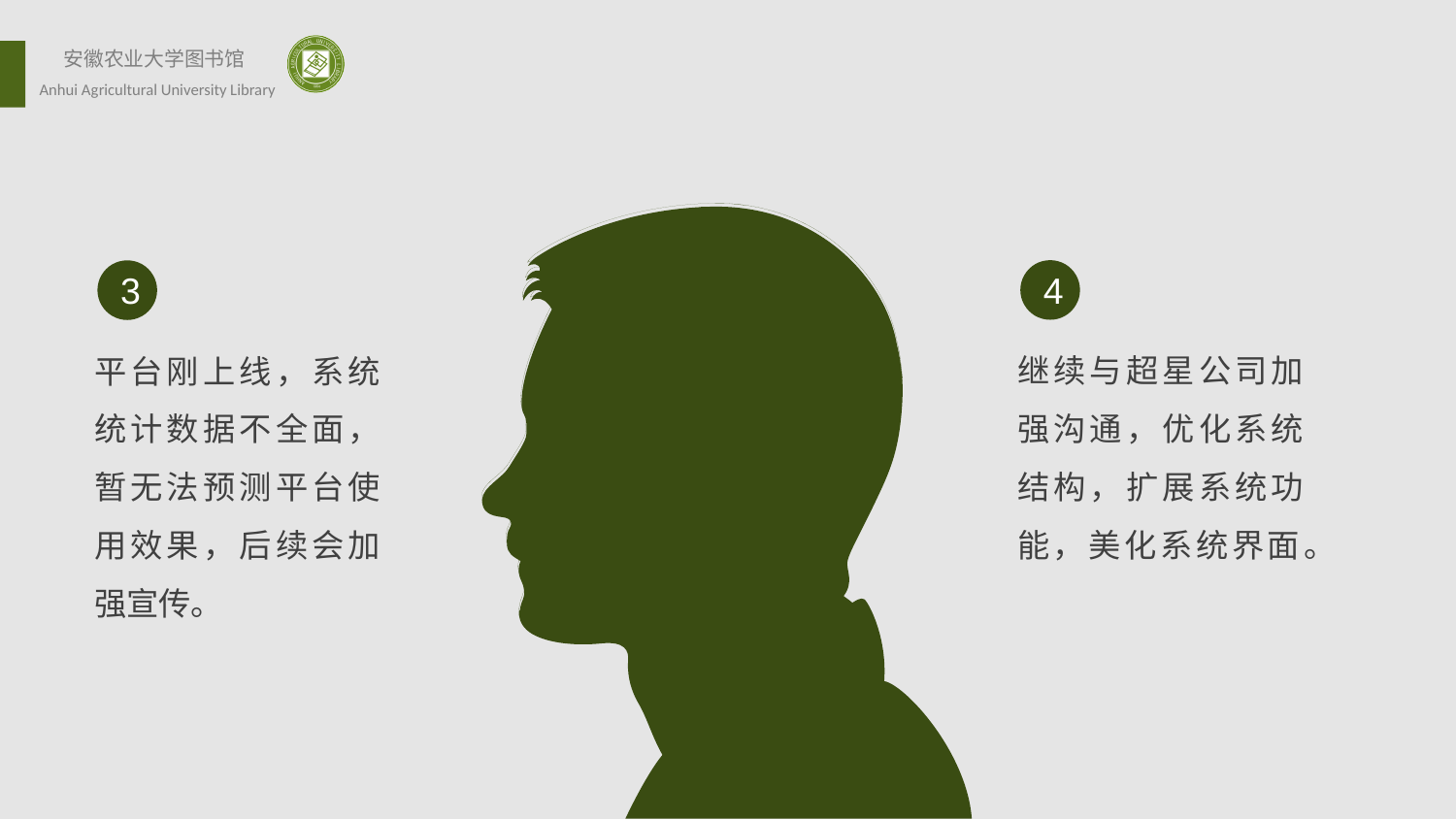

4
3
平台刚上线，系统统计数据不全面，暂无法预测平台使用效果，后续会加强宣传。
继续与超星公司加强沟通，优化系统结构，扩展系统功能，美化系统界面。